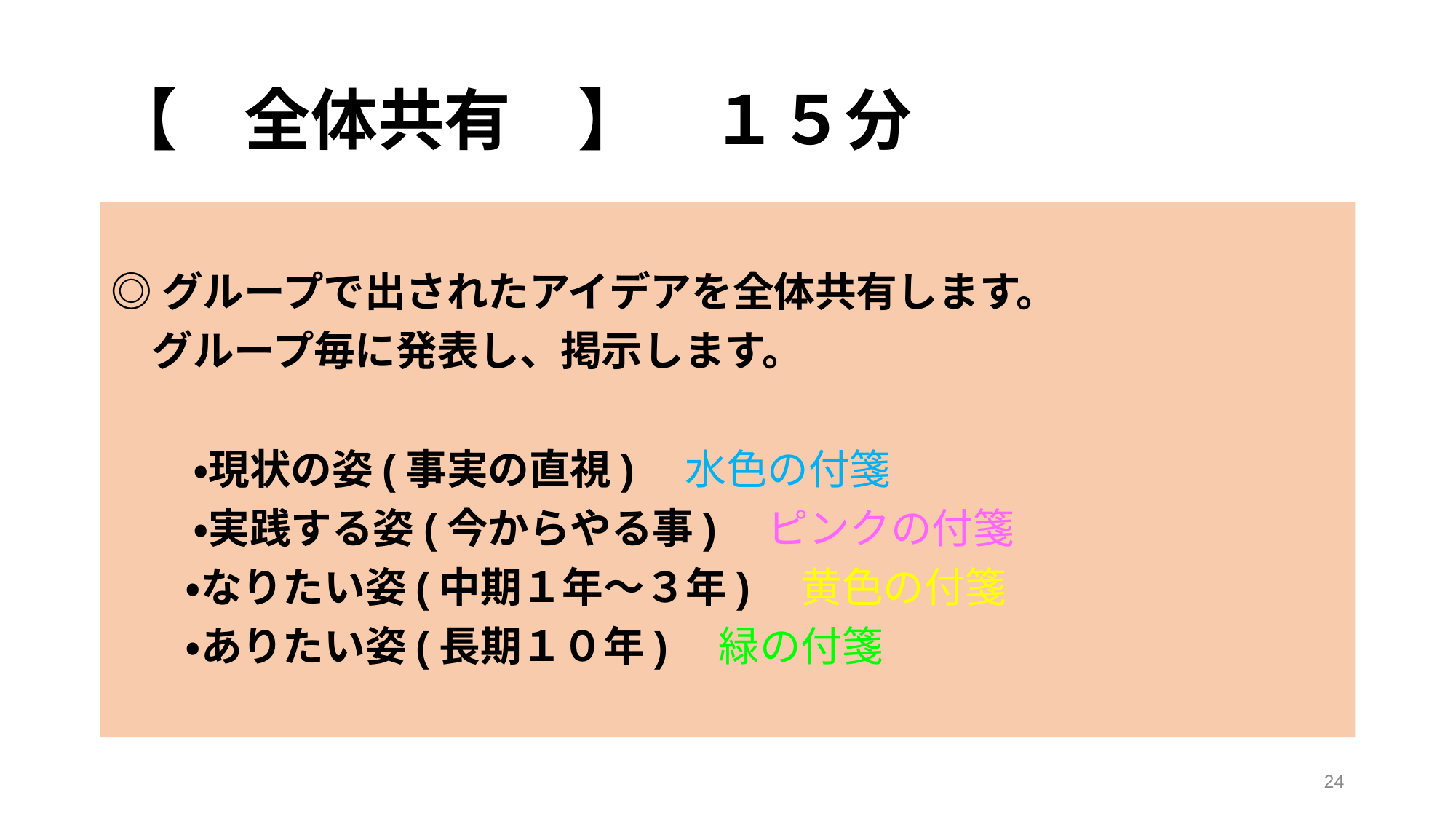

# 【　全体共有　】　１５分

◎グループで出されたアイデアを全体共有します。
　グループ毎に発表し、掲示します。

　　・現状の姿(事実の直視)　水色の付箋
　　・実践する姿(今からやる事)　ピンクの付箋
       ・なりたい姿(中期１年～３年)　黄色の付箋
       ・ありたい姿(長期１０年)　緑の付箋

24